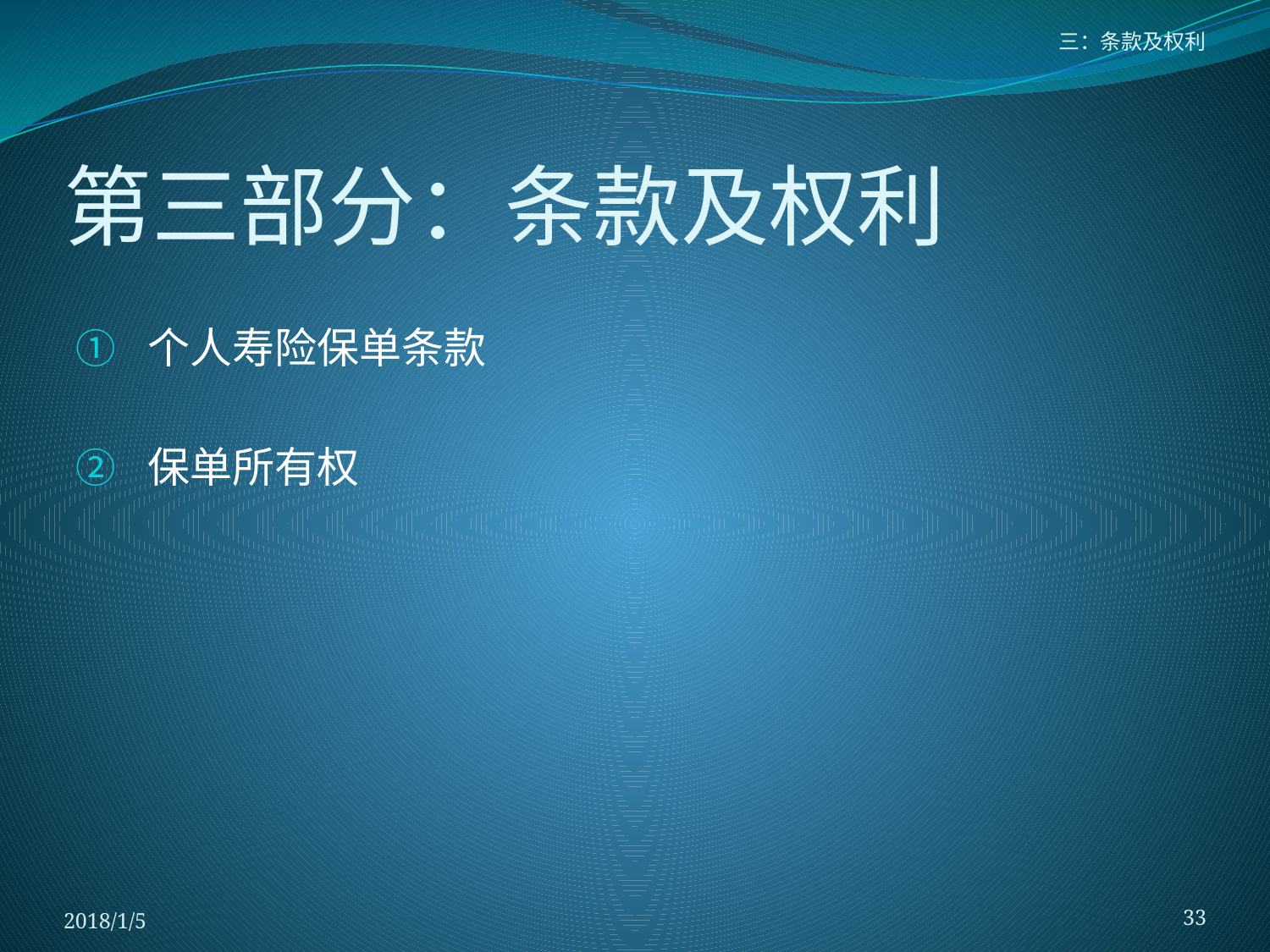

# 三：条款及权利
第三部分：条款及权利

个人寿险保单条款

保单所有权
2018/1/5
33